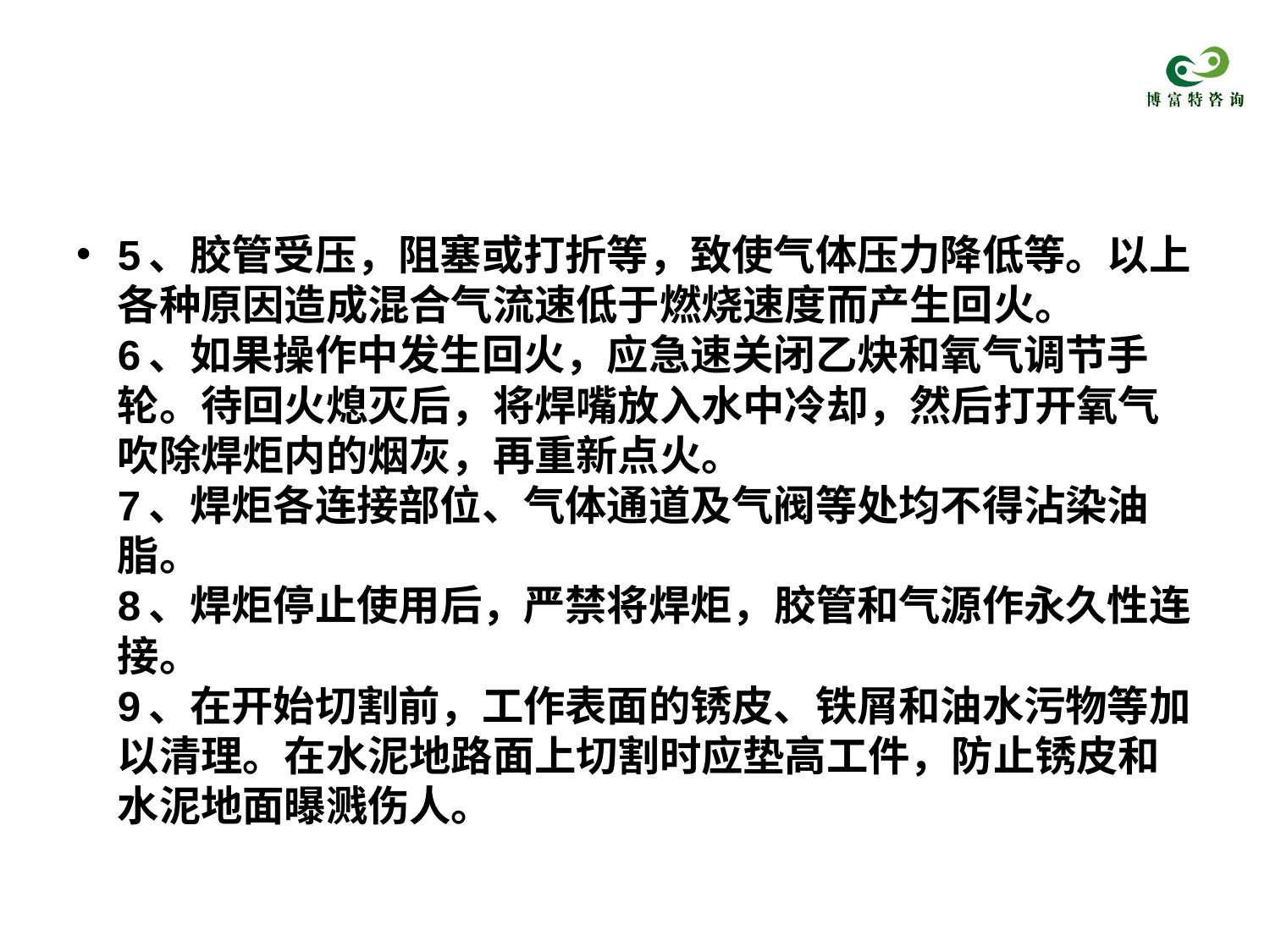

#
5、胶管受压，阻塞或打折等，致使气体压力降低等。以上各种原因造成混合气流速低于燃烧速度而产生回火。
6、如果操作中发生回火，应急速关闭乙炔和氧气调节手轮。待回火熄灭后，将焊嘴放入水中冷却，然后打开氧气吹除焊炬内的烟灰，再重新点火。
7、焊炬各连接部位、气体通道及气阀等处均不得沾染油脂。
8、焊炬停止使用后，严禁将焊炬，胶管和气源作永久性连接。
9、在开始切割前，工作表面的锈皮、铁屑和油水污物等加以清理。在水泥地路面上切割时应垫高工件，防止锈皮和水泥地面曝溅伤人。